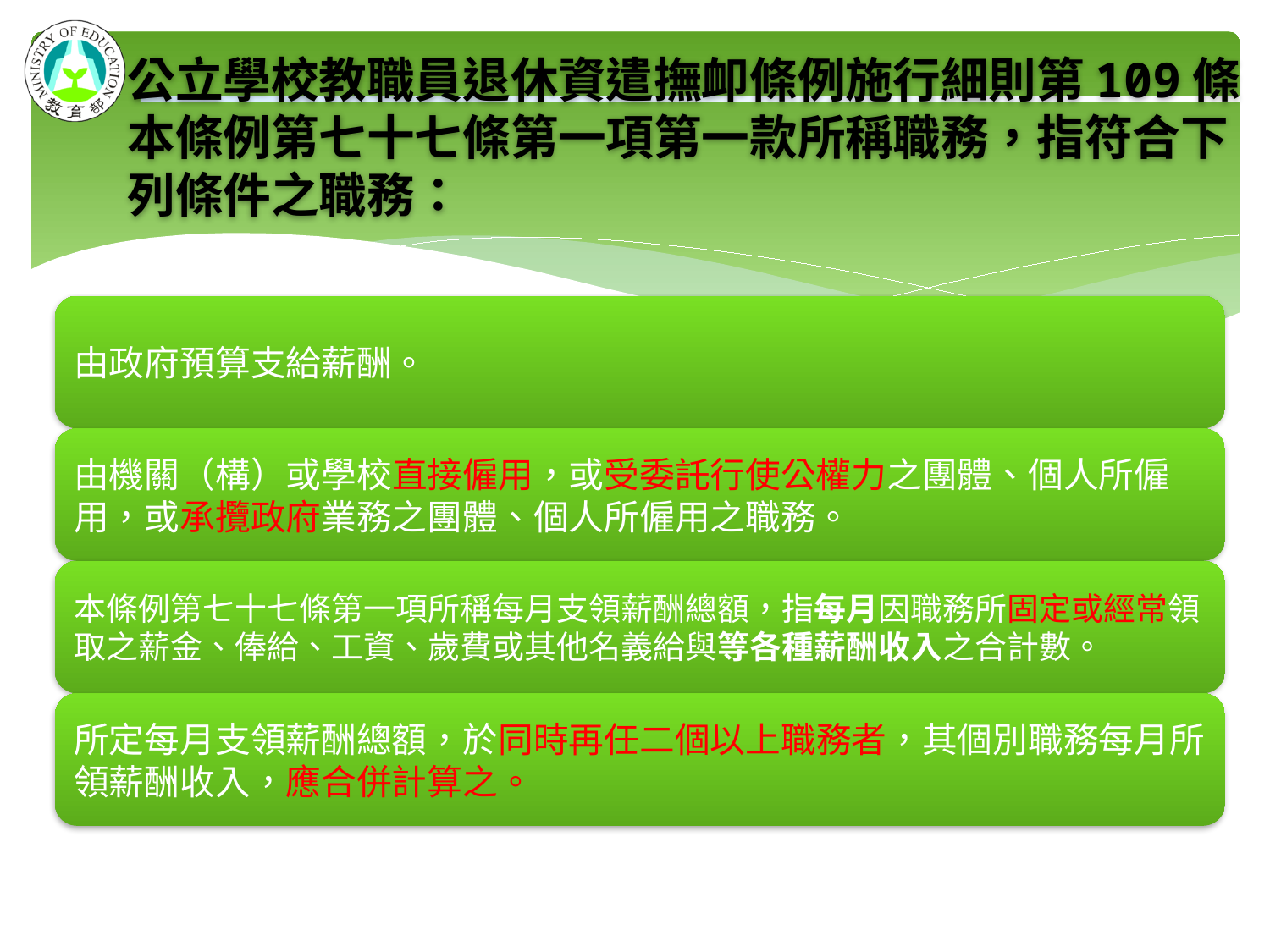

# 公立學校教職員退休資遣撫卹條例施行細則第109條 本條例第七十七條第一項第一款所稱職務，指符合下列條件之職務：
由政府預算支給薪酬。
由機關（構）或學校直接僱用，或受委託行使公權力之團體、個人所僱用，或承攬政府業務之團體、個人所僱用之職務。
本條例第七十七條第一項所稱每月支領薪酬總額，指每月因職務所固定或經常領取之薪金、俸給、工資、歲費或其他名義給與等各種薪酬收入之合計數。
所定每月支領薪酬總額，於同時再任二個以上職務者，其個別職務每月所領薪酬收入，應合併計算之。